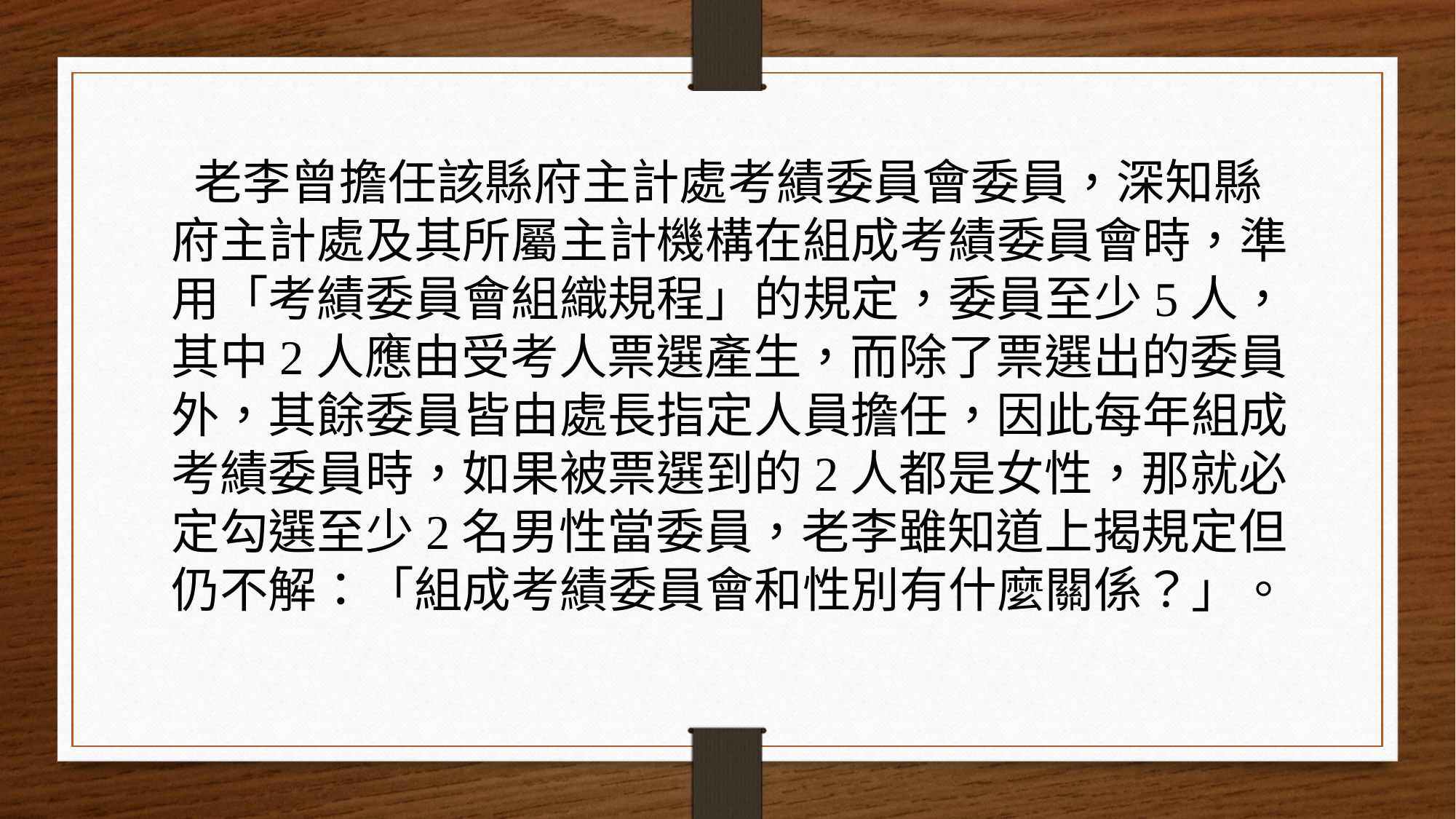

老李曾擔任該縣府主計處考績委員會委員，深知縣府主計處及其所屬主計機構在組成考績委員會時，準用「考績委員會組織規程」的規定，委員至少5人，其中2人應由受考人票選產生，而除了票選出的委員外，其餘委員皆由處長指定人員擔任，因此每年組成考績委員時，如果被票選到的2人都是女性，那就必定勾選至少2名男性當委員，老李雖知道上揭規定但仍不解：「組成考績委員會和性別有什麼關係？」。